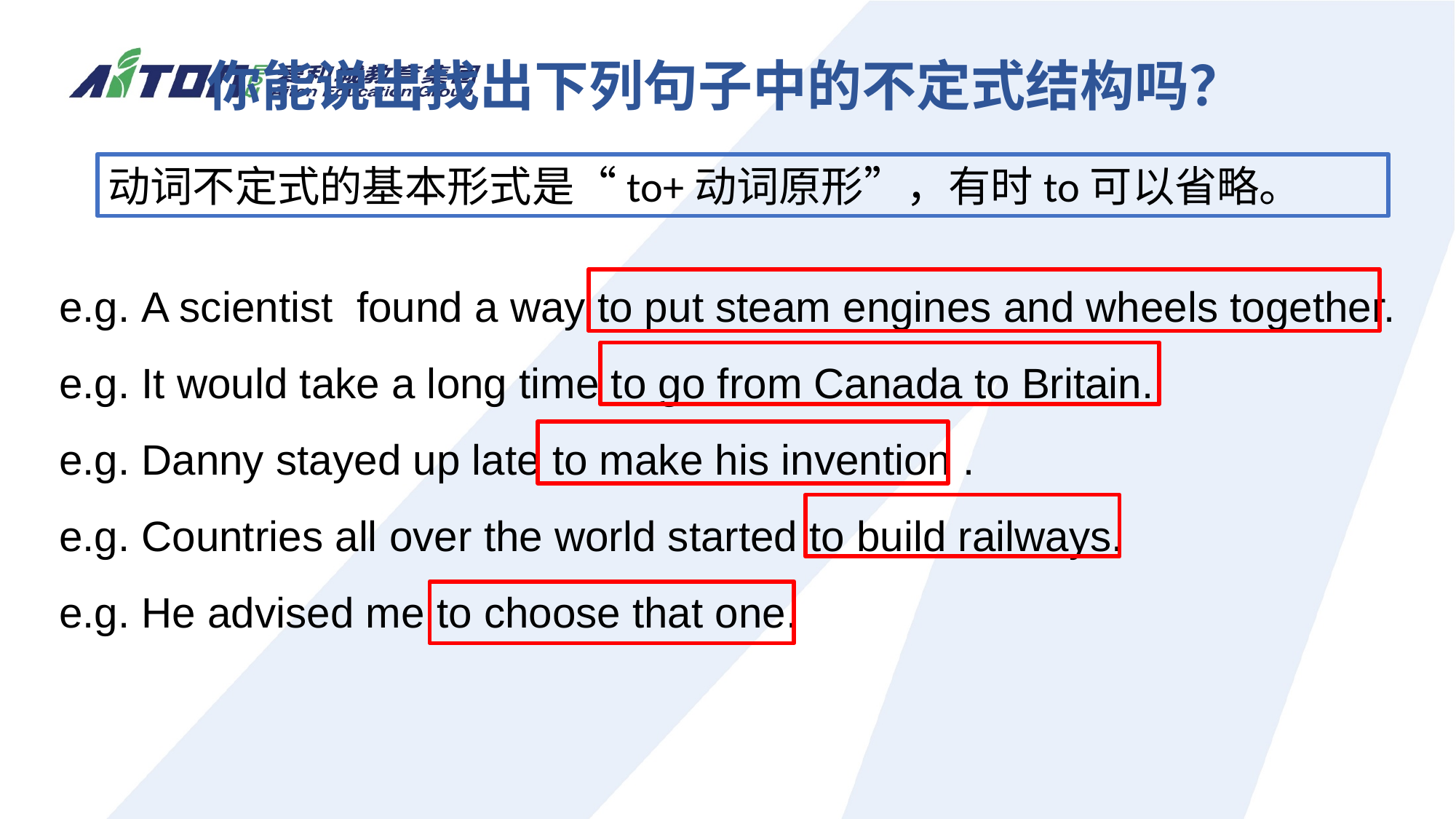

你能说出找出下列句子中的不定式结构吗？
动词不定式的基本形式是“to+动词原形”，有时to可以省略。
e.g. A scientist  found a way to put steam engines and wheels together.
e.g. It would take a long time to go from Canada to Britain.
e.g. Danny stayed up late to make his invention .
e.g. Countries all over the world started to build railways.
e.g. He advised me to choose that one.